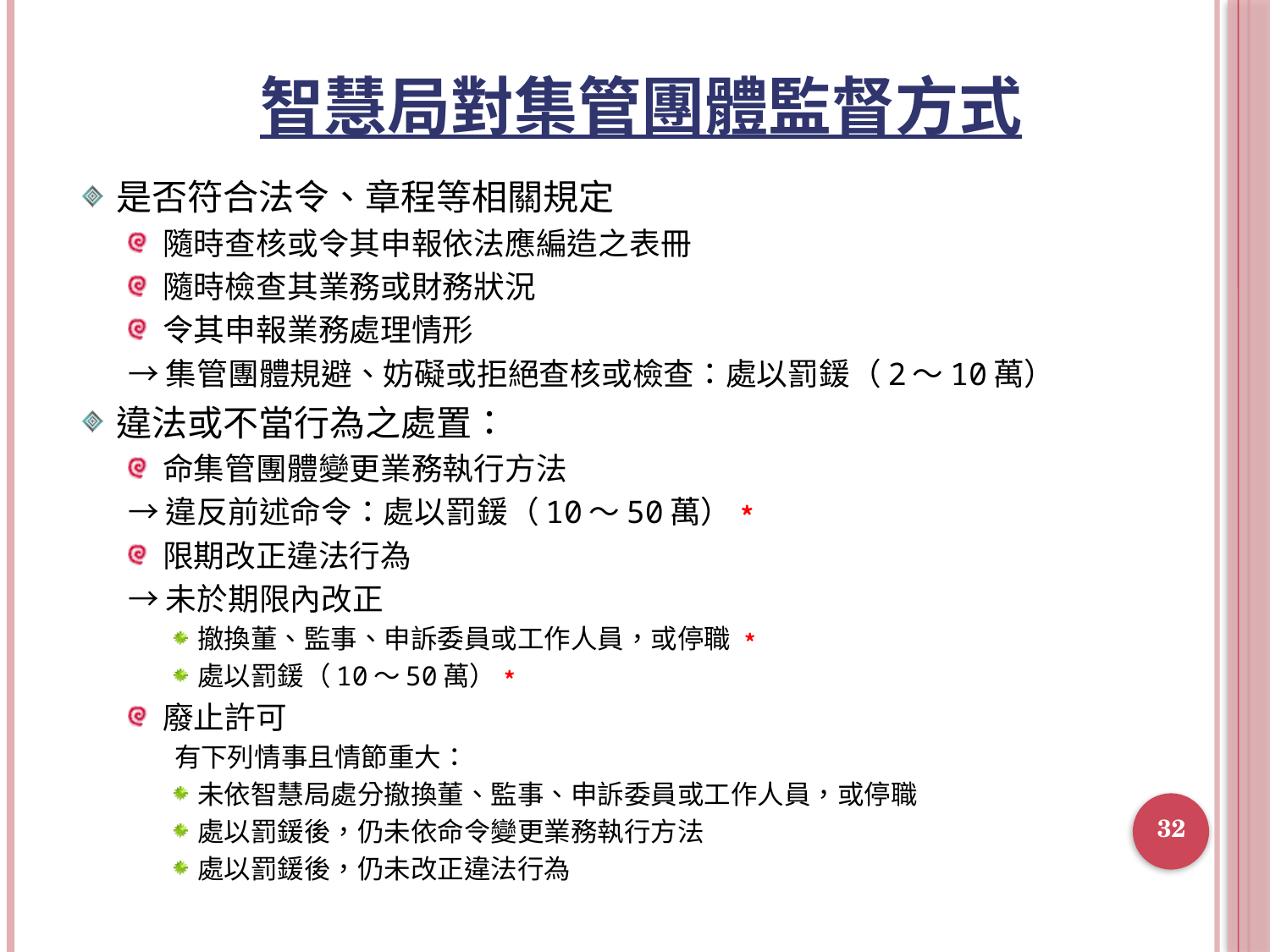

# 智慧局對集管團體監督方式
是否符合法令、章程等相關規定
隨時查核或令其申報依法應編造之表冊
隨時檢查其業務或財務狀況
令其申報業務處理情形
→集管團體規避、妨礙或拒絕查核或檢查：處以罰鍰（2～10萬）
違法或不當行為之處置：
命集管團體變更業務執行方法
→違反前述命令：處以罰鍰（10～50萬）﹡
限期改正違法行為
→未於期限內改正
撤換董、監事、申訴委員或工作人員，或停職 ﹡
處以罰鍰（10～50萬）﹡
廢止許可
有下列情事且情節重大：
未依智慧局處分撤換董、監事、申訴委員或工作人員，或停職
處以罰鍰後，仍未依命令變更業務執行方法
處以罰鍰後，仍未改正違法行為
32